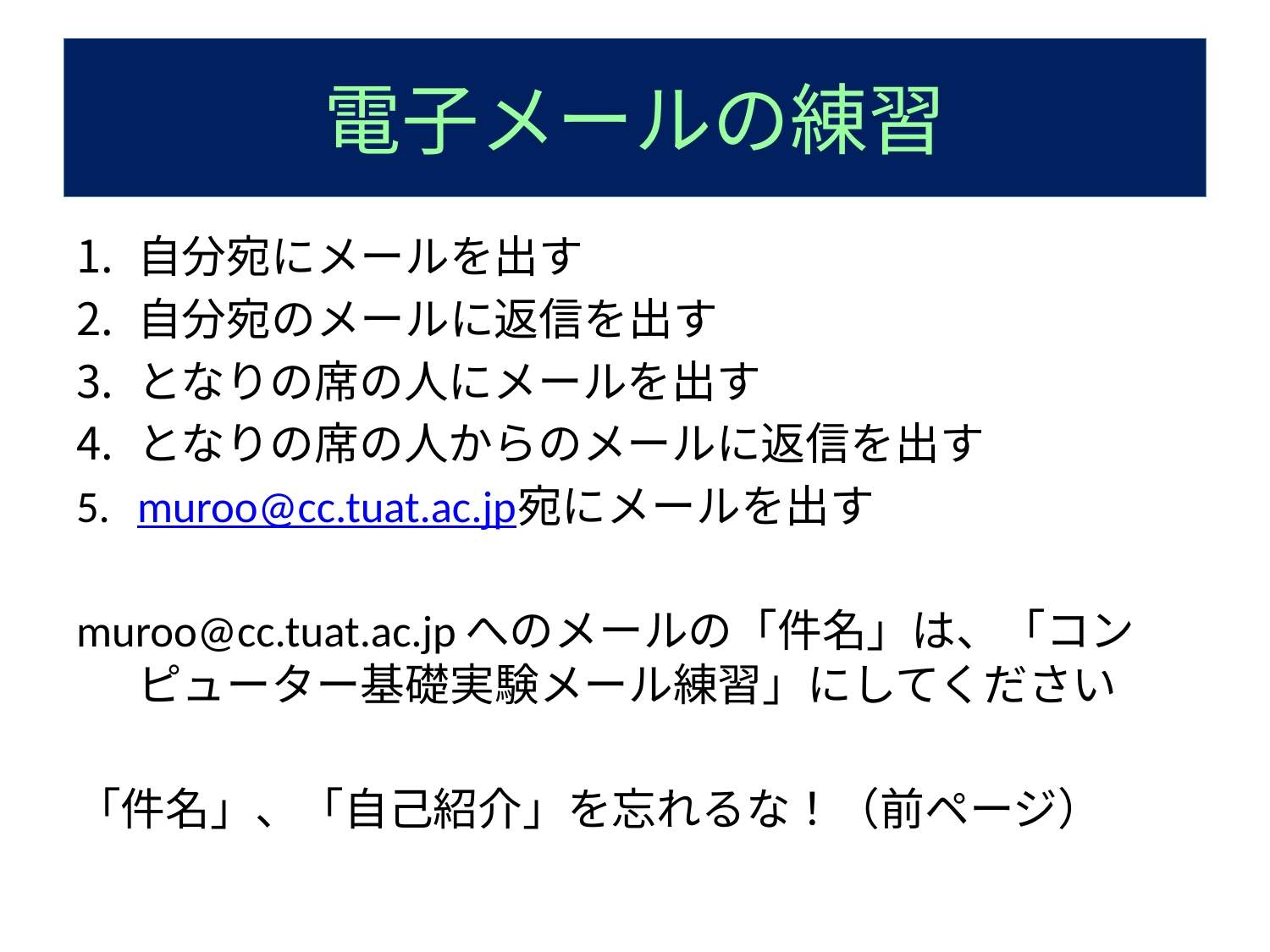

# 電子メールの練習
自分宛にメールを出す
自分宛のメールに返信を出す
となりの席の人にメールを出す
となりの席の人からのメールに返信を出す
muroo@cc.tuat.ac.jp宛にメールを出す

muroo@cc.tuat.ac.jpへのメールの「件名」は、「コンピューター基礎実験メール練習」にしてください

「件名」、「自己紹介」を忘れるな！（前ページ）